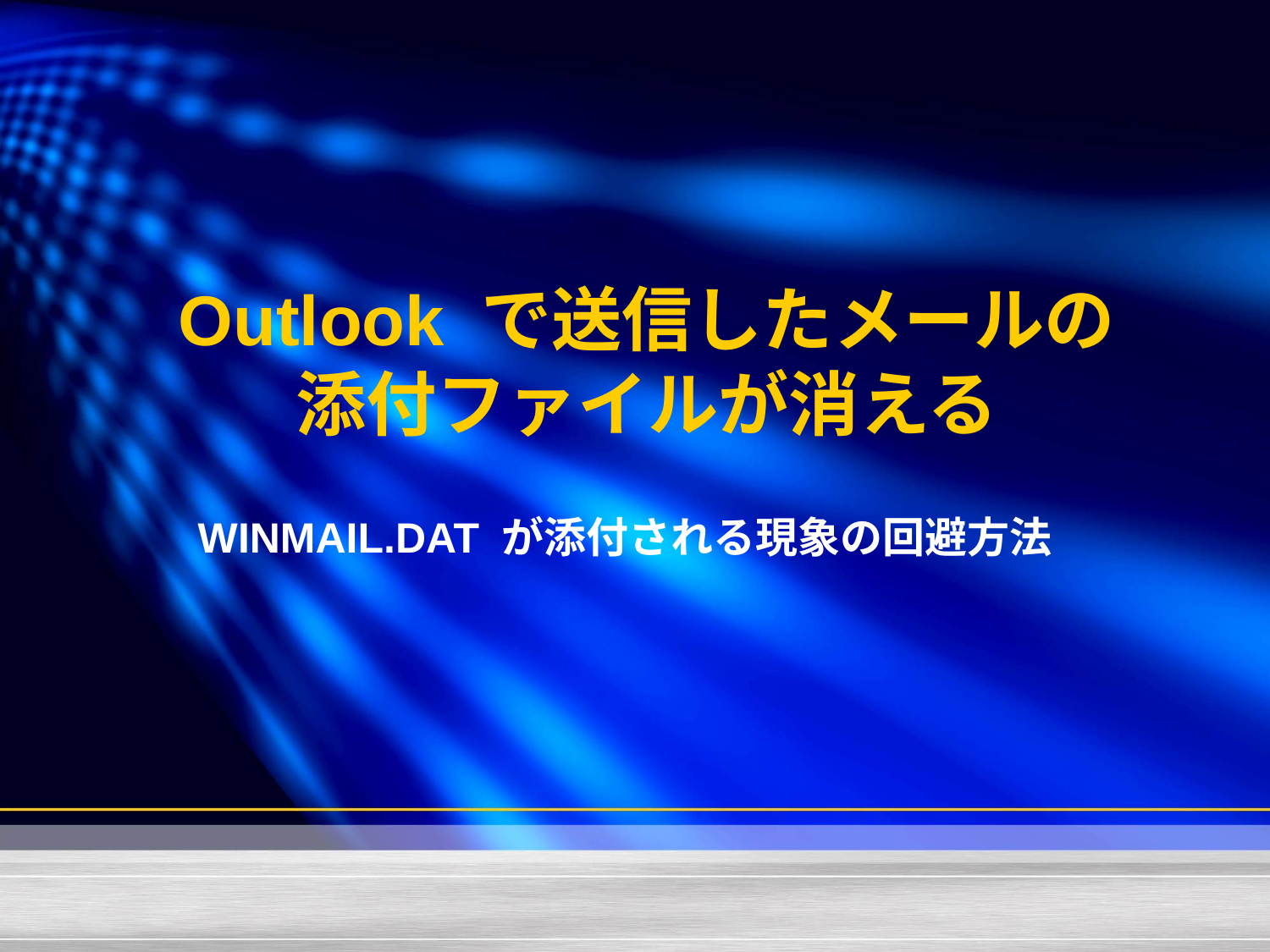

# Outlook で送信したメールの 添付ファイルが消える
WINMAIL.DAT が添付される現象の回避方法